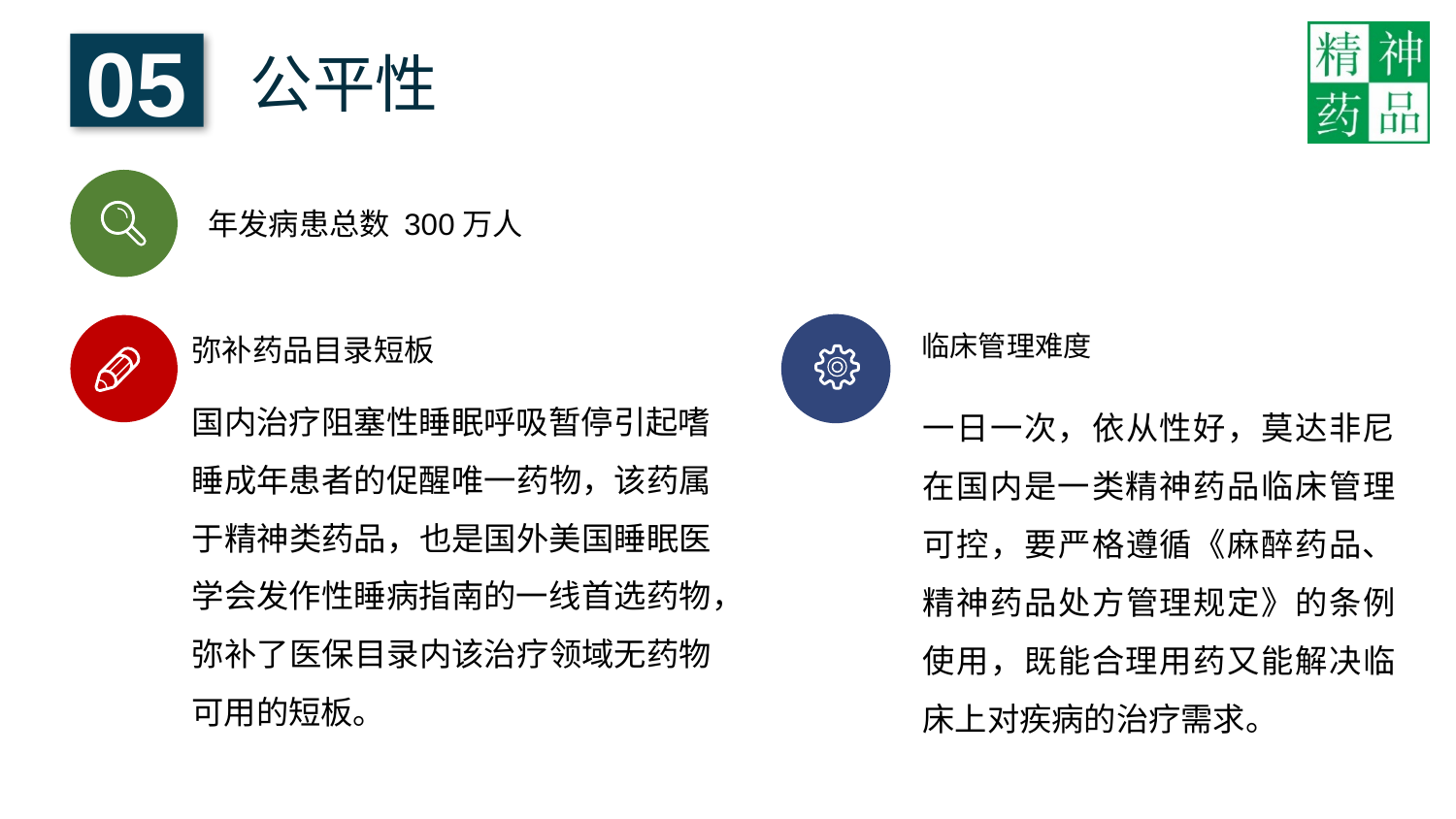

05
公平性

年发病患总数 300万人

临床管理难度
弥补药品目录短板

国内治疗阻塞性睡眠呼吸暂停引起嗜睡成年患者的促醒唯一药物，该药属于精神类药品，也是国外美国睡眠医学会发作性睡病指南的一线首选药物，弥补了医保目录内该治疗领域无药物可用的短板。
一日一次，依从性好，莫达非尼在国内是一类精神药品临床管理可控，要严格遵循《麻醉药品、精神药品处方管理规定》的条例使用，既能合理用药又能解决临床上对疾病的治疗需求。